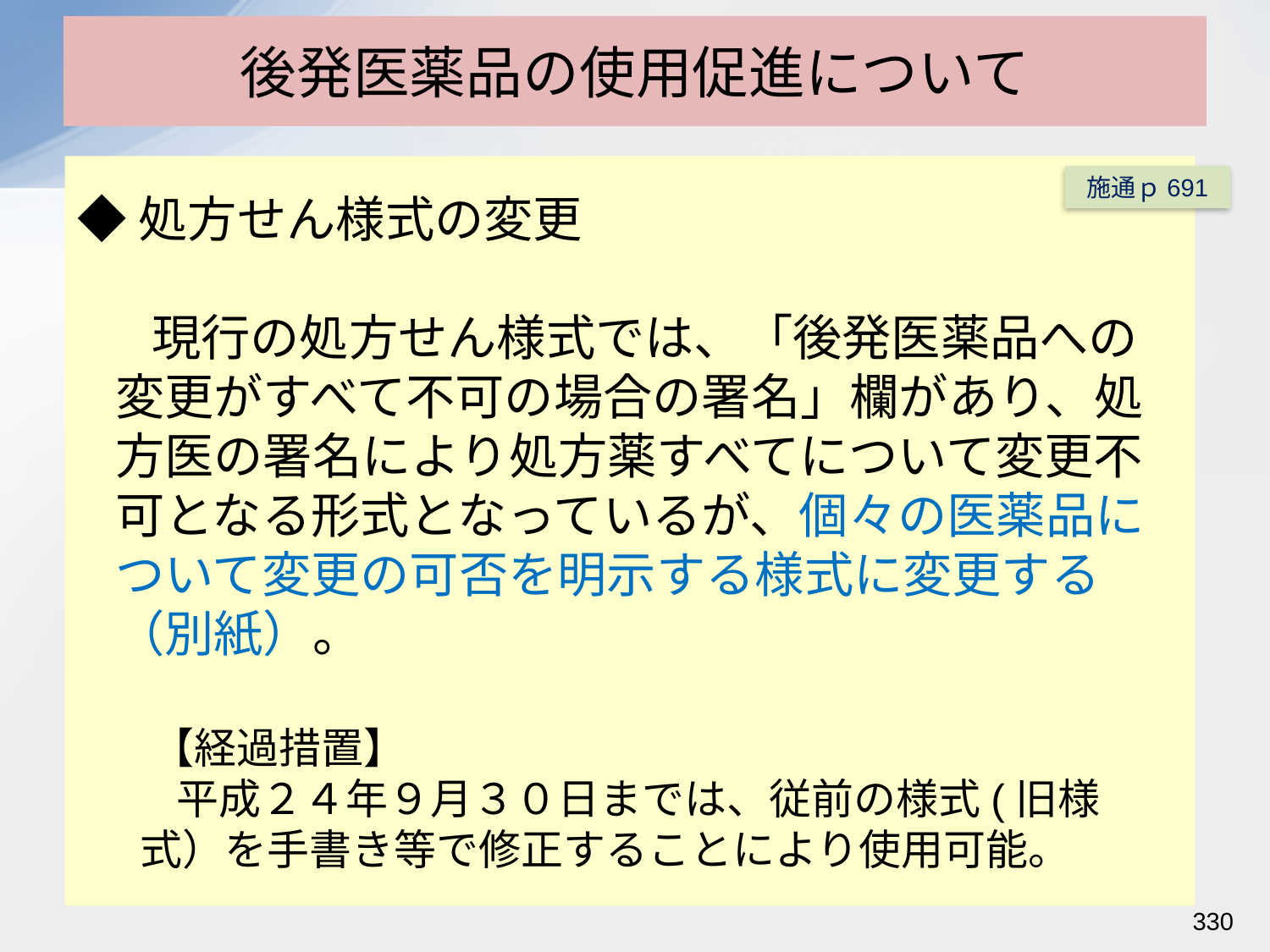

# 後発医薬品の使用促進について
◆処方せん様式の変更

現行の処方せん様式では、「後発医薬品への変更がすべて不可の場合の署名」欄があり、処方医の署名により処方薬すべてについて変更不可となる形式となっているが、個々の医薬品について変更の可否を明示する様式に変更する（別紙）。

【経過措置】
平成２４年９月３０日までは、従前の様式(旧様式）を手書き等で修正することにより使用可能。
施通ｐ691
330